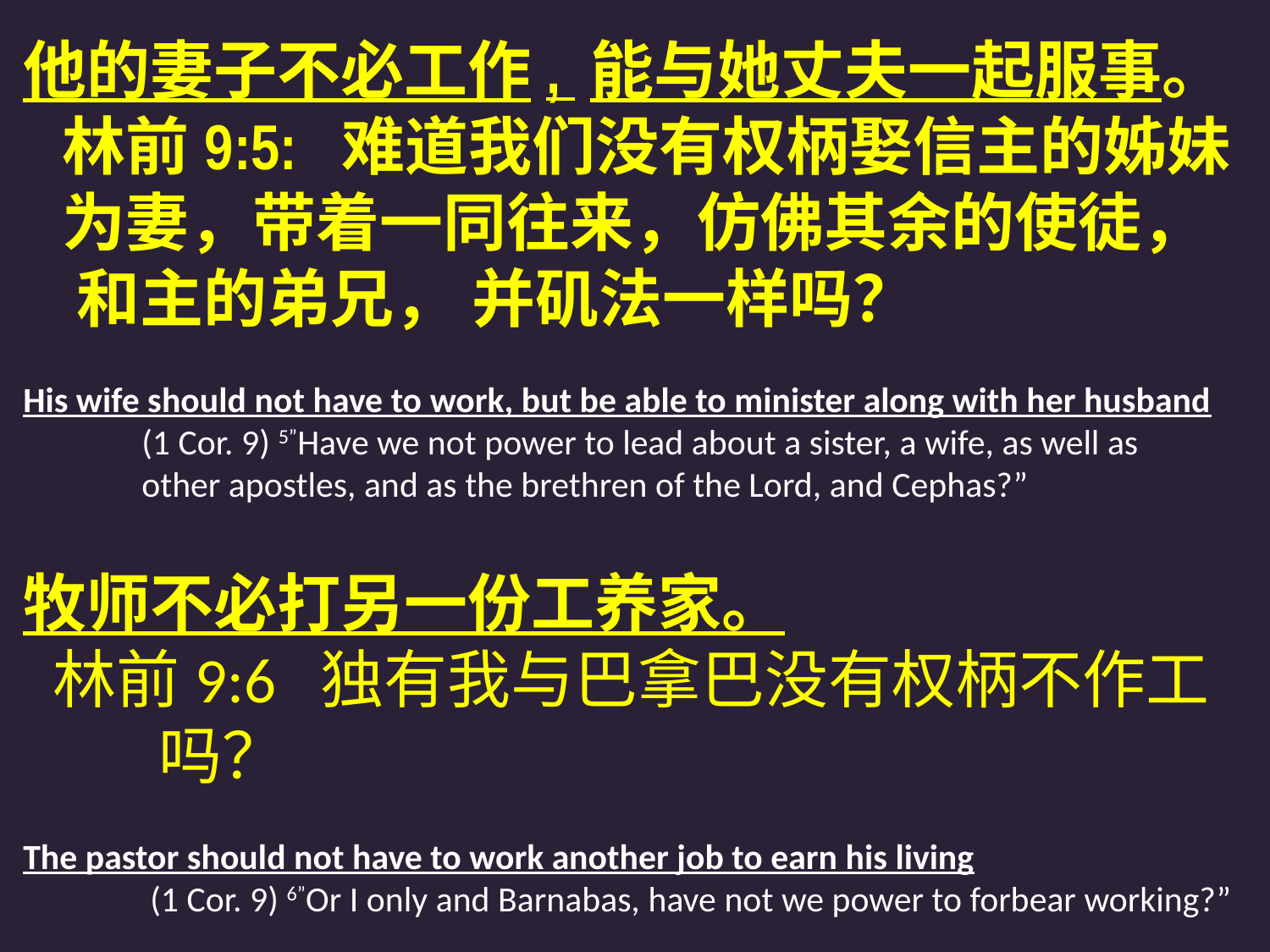

他的妻子不必工作, 能与她丈夫一起服事。林前9:5:  难道我们没有权柄娶信主的姊妹为妻，带着一同往来，仿佛其余的使徒，     和主的弟兄， 并矶法一样吗？

His wife should not have to work, but be able to minister along with her husband
	(1 Cor. 9) 5”Have we not power to lead about a sister, a wife, as well as     other apostles, and as the brethren of the Lord, and Cephas?”

牧师不必打另一份工养家。
 林前9:6  独有我与巴拿巴没有权柄不作工吗？

The pastor should not have to work another job to earn his living
	(1 Cor. 9) 6”Or I only and Barnabas, have not we power to forbear working?”